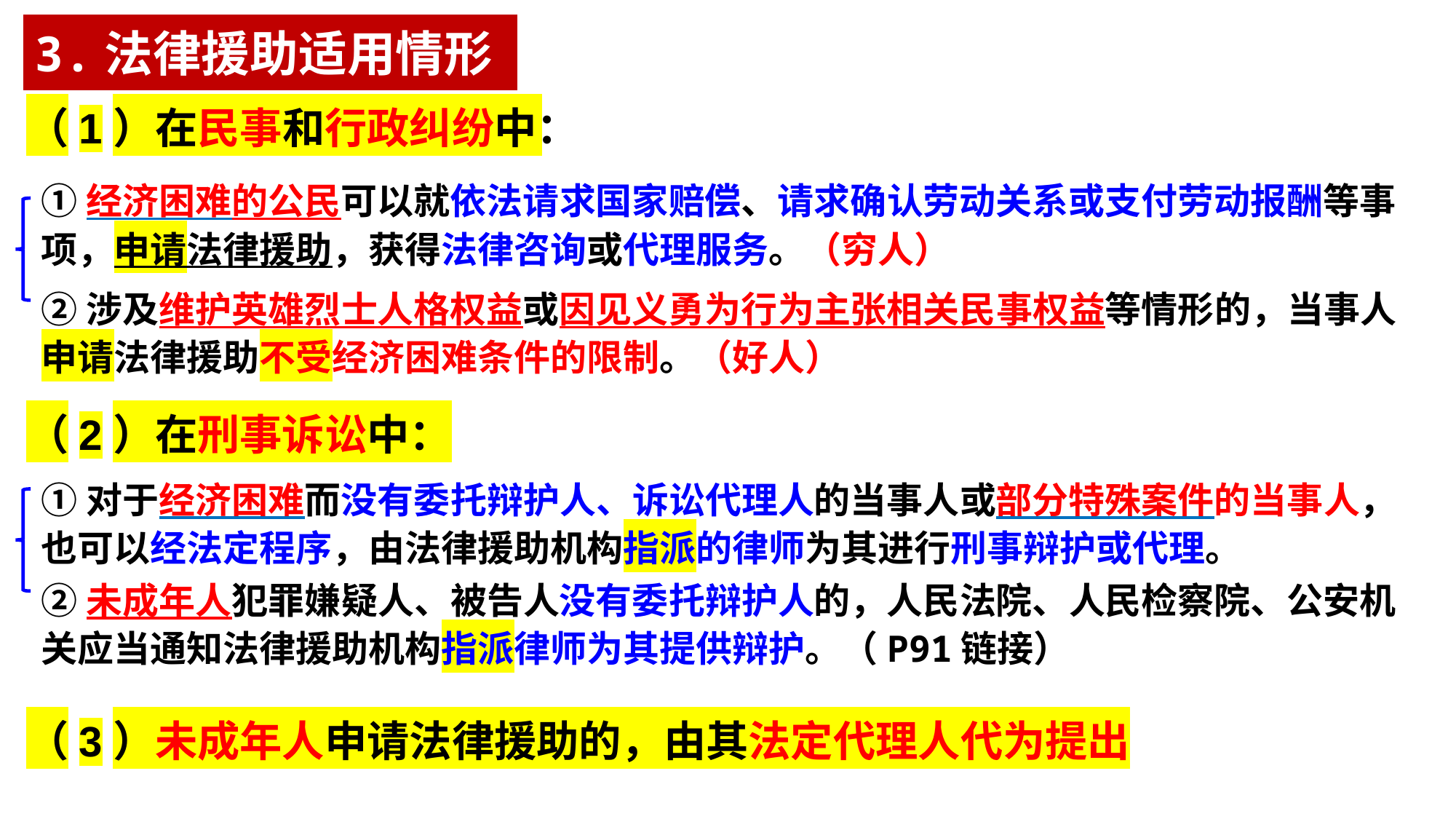

3.法律援助适用情形
（1）在民事和行政纠纷中：
①经济困难的公民可以就依法请求国家赔偿、请求确认劳动关系或支付劳动报酬等事项，申请法律援助，获得法律咨询或代理服务。（穷人）

②涉及维护英雄烈士人格权益或因见义勇为行为主张相关民事权益等情形的，当事人申请法律援助不受经济困难条件的限制。（好人）
（2）在刑事诉讼中：
①对于经济困难而没有委托辩护人、诉讼代理人的当事人或部分特殊案件的当事人，也可以经法定程序，由法律援助机构指派的律师为其进行刑事辩护或代理。

②未成年人犯罪嫌疑人、被告人没有委托辩护人的，人民法院、人民检察院、公安机关应当通知法律援助机构指派律师为其提供辩护。（P91链接）
（3）未成年人申请法律援助的，由其法定代理人代为提出